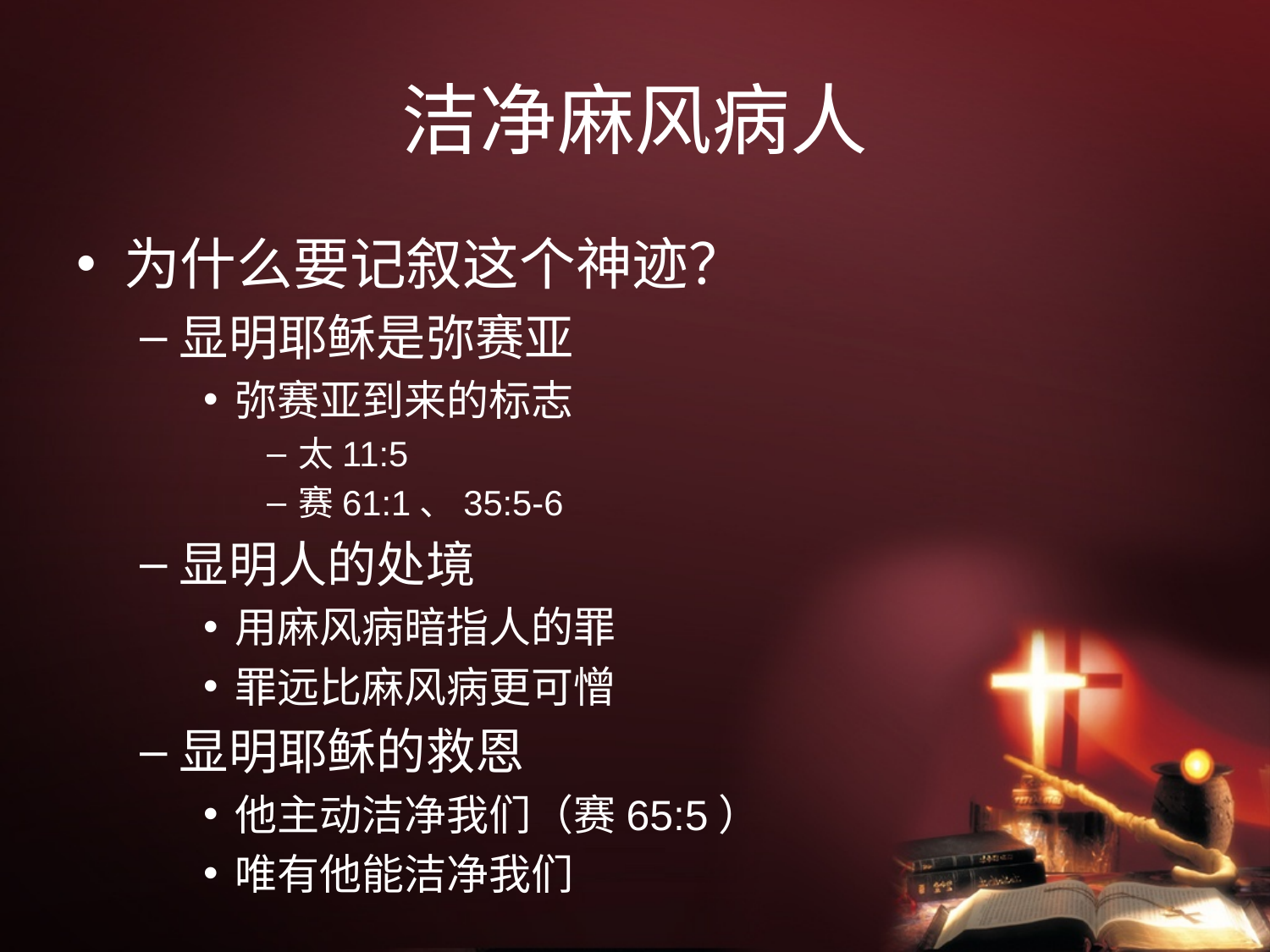

# 洁净麻风病人
为什么要记叙这个神迹？
显明耶稣是弥赛亚
弥赛亚到来的标志
太11:5
赛61:1、35:5-6
显明人的处境
用麻风病暗指人的罪
罪远比麻风病更可憎
显明耶稣的救恩
他主动洁净我们（赛65:5）
唯有他能洁净我们